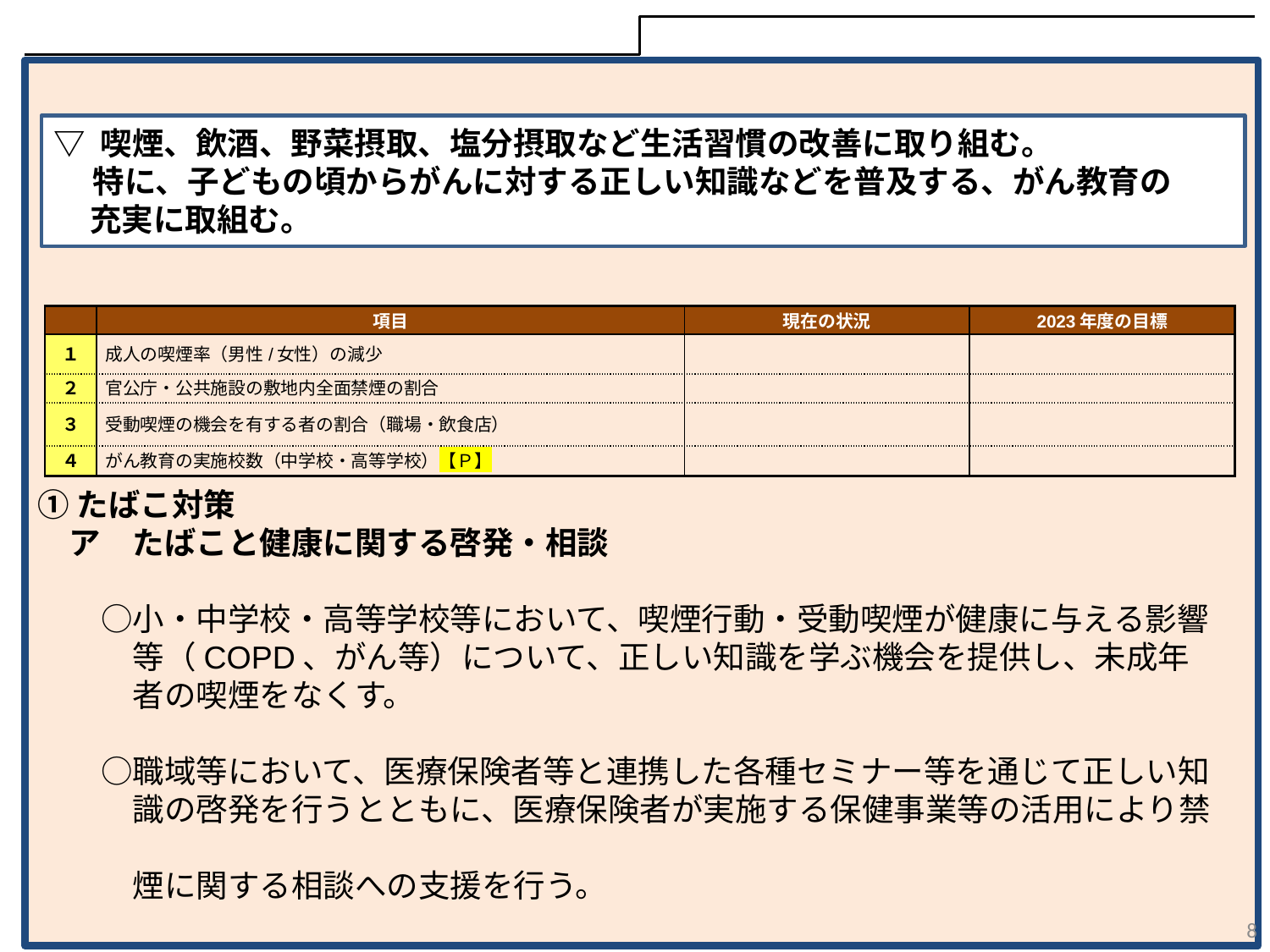

①たばこ対策
　ア　たばこと健康に関する啓発・相談

　　○小・中学校・高等学校等において、喫煙行動・受動喫煙が健康に与える影響
　　　等（COPD、がん等）について、正しい知識を学ぶ機会を提供し、未成年
　　　者の喫煙をなくす。

　　○職域等において、医療保険者等と連携した各種セミナー等を通じて正しい知
　　　識の啓発を行うとともに、医療保険者が実施する保健事業等の活用により禁
　　　煙に関する相談への支援を行う。

▽ 喫煙、飲酒、野菜摂取、塩分摂取など生活習慣の改善に取り組む。
　 特に、子どもの頃からがんに対する正しい知識などを普及する、がん教育の
    充実に取組む。
|  | 項目 | 現在の状況 | 2023年度の目標 |
| --- | --- | --- | --- |
| １ | 成人の喫煙率（男性/女性）の減少 |  |  |
| ２ | 官公庁・公共施設の敷地内全面禁煙の割合 |  |  |
| ３ | 受動喫煙の機会を有する者の割合（職場・飲食店） |  |  |
| ４ | がん教育の実施校数（中学校・高等学校）【Ｐ】 |  |  |
8